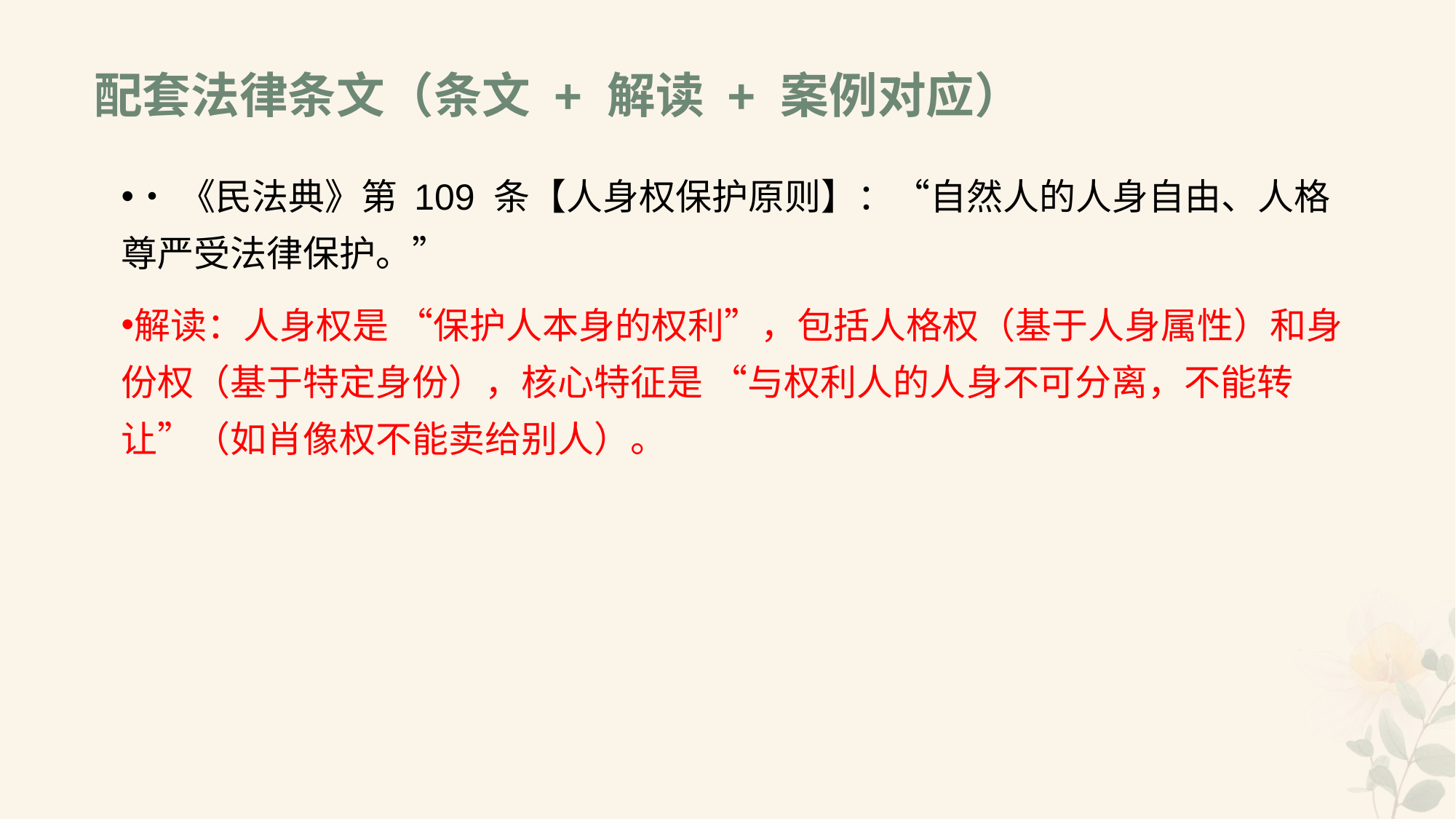

# 配套法律条文（条文 + 解读 + 案例对应）
•《民法典》第 109 条【人身权保护原则】：“自然人的人身自由、人格尊严受法律保护。”
解读：人身权是 “保护人本身的权利”，包括人格权（基于人身属性）和身份权（基于特定身份），核心特征是 “与权利人的人身不可分离，不能转让”（如肖像权不能卖给别人）。